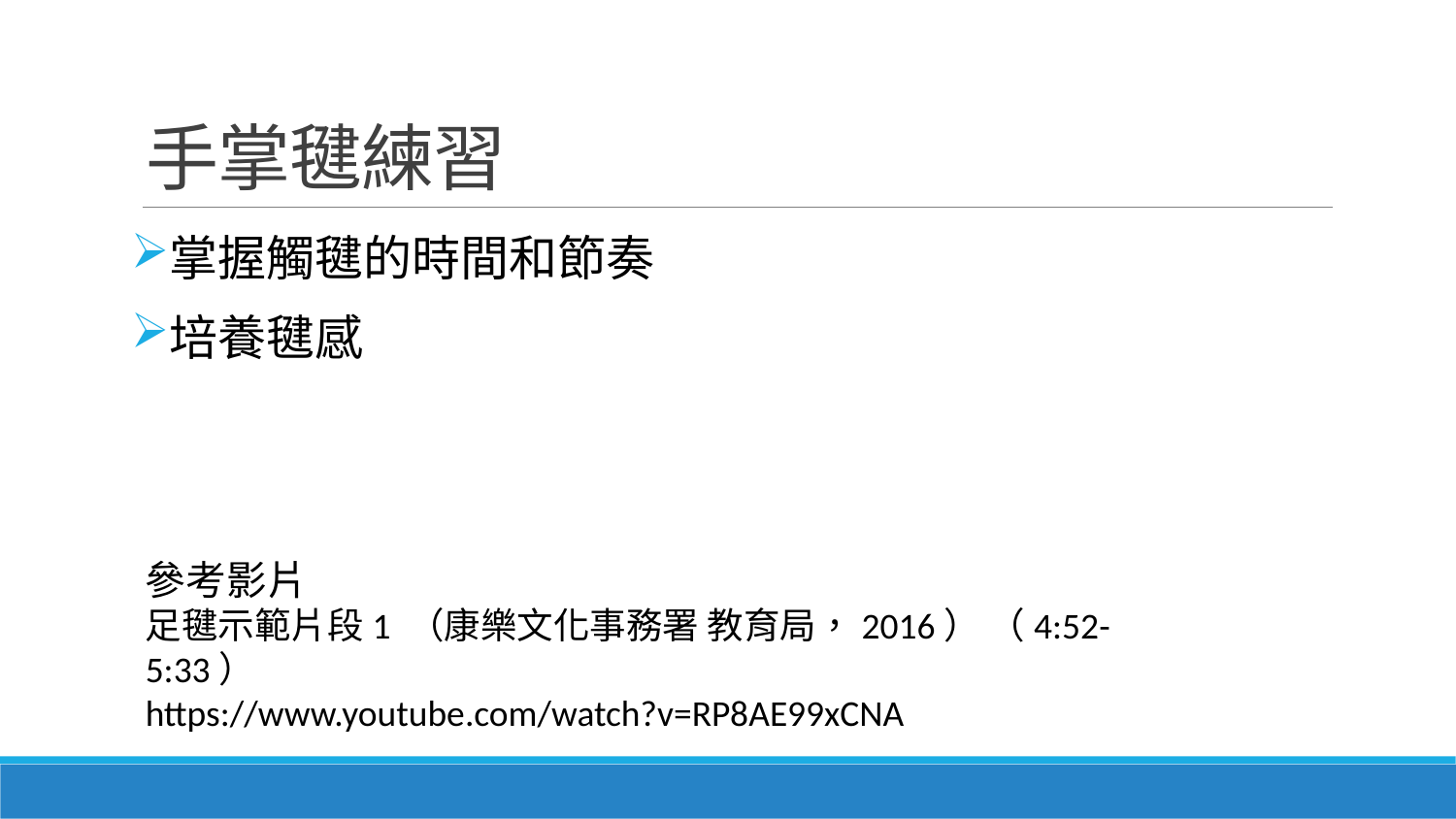

# 手掌毽練習
掌握觸毽的時間和節奏
培養毽感

參考影片
足毽示範片段1 （康樂文化事務署 教育局，2016） （4:52-5:33）
https://www.youtube.com/watch?v=RP8AE99xCNA